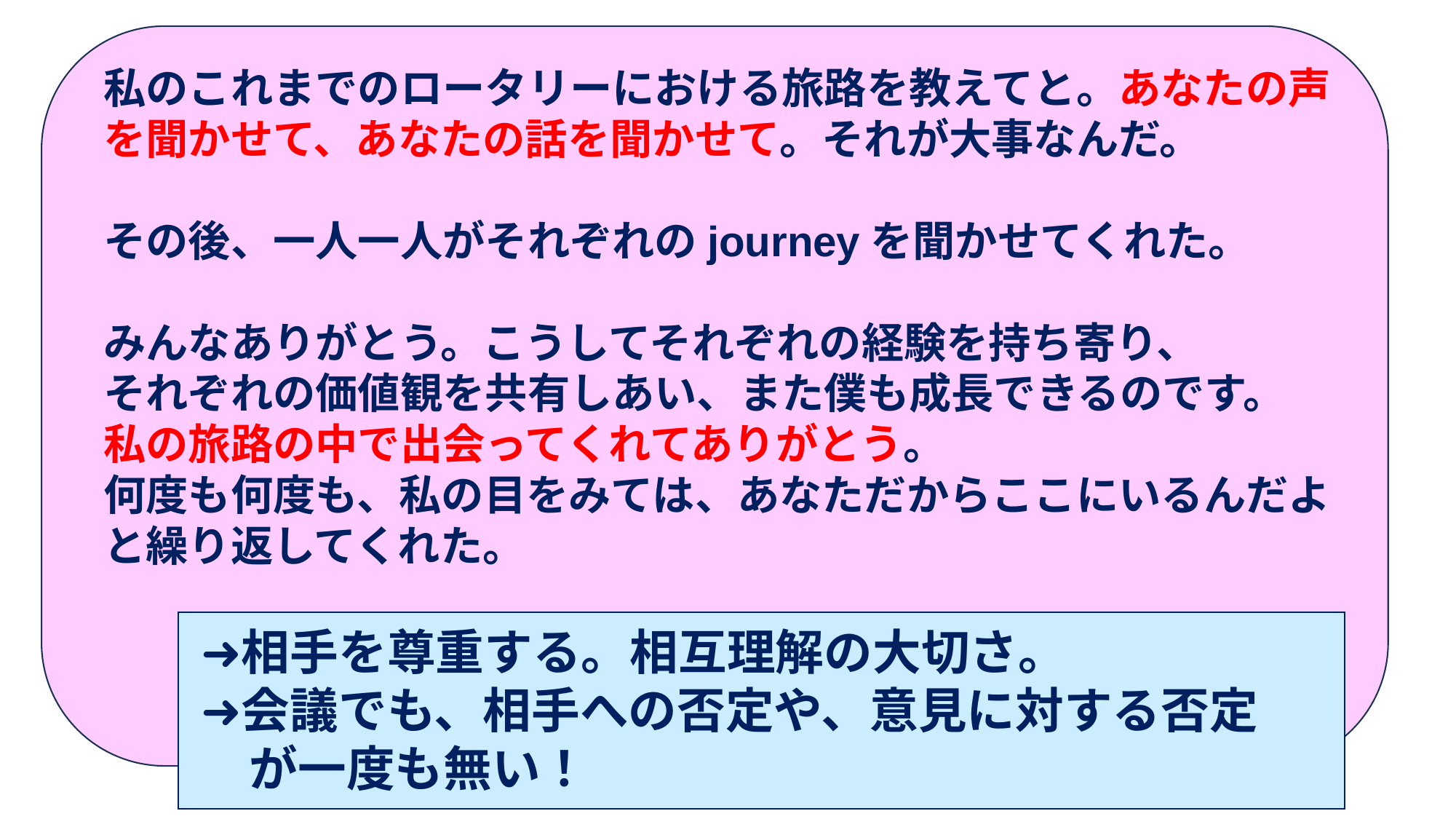

私のこれまでのロータリーにおける旅路を教えてと。あなたの声を聞かせて、あなたの話を聞かせて。それが大事なんだ。

その後、一人一人がそれぞれのjourneyを聞かせてくれた。

みんなありがとう。こうしてそれぞれの経験を持ち寄り、
それぞれの価値観を共有しあい、また僕も成長できるのです。
私の旅路の中で出会ってくれてありがとう。
何度も何度も、私の目をみては、あなただからここにいるんだよと繰り返してくれた。

　　➜相手を尊重する。相互理解の大切さ。
　　➜会議でも、相手への否定や、意見に対する否定
　　　が一度も無い！